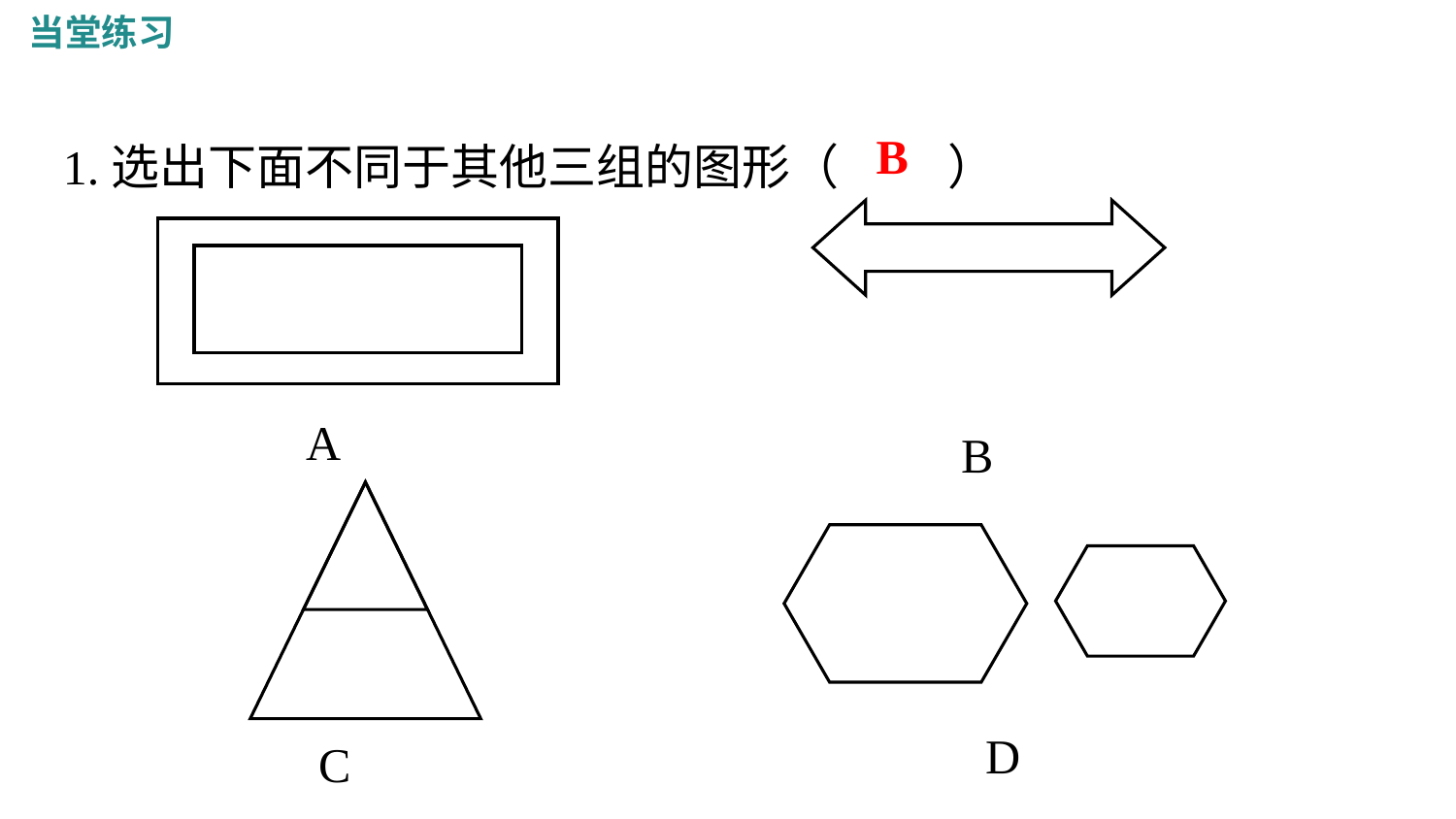

当堂练习
1.选出下面不同于其他三组的图形（          ）
B

A
B

D
C